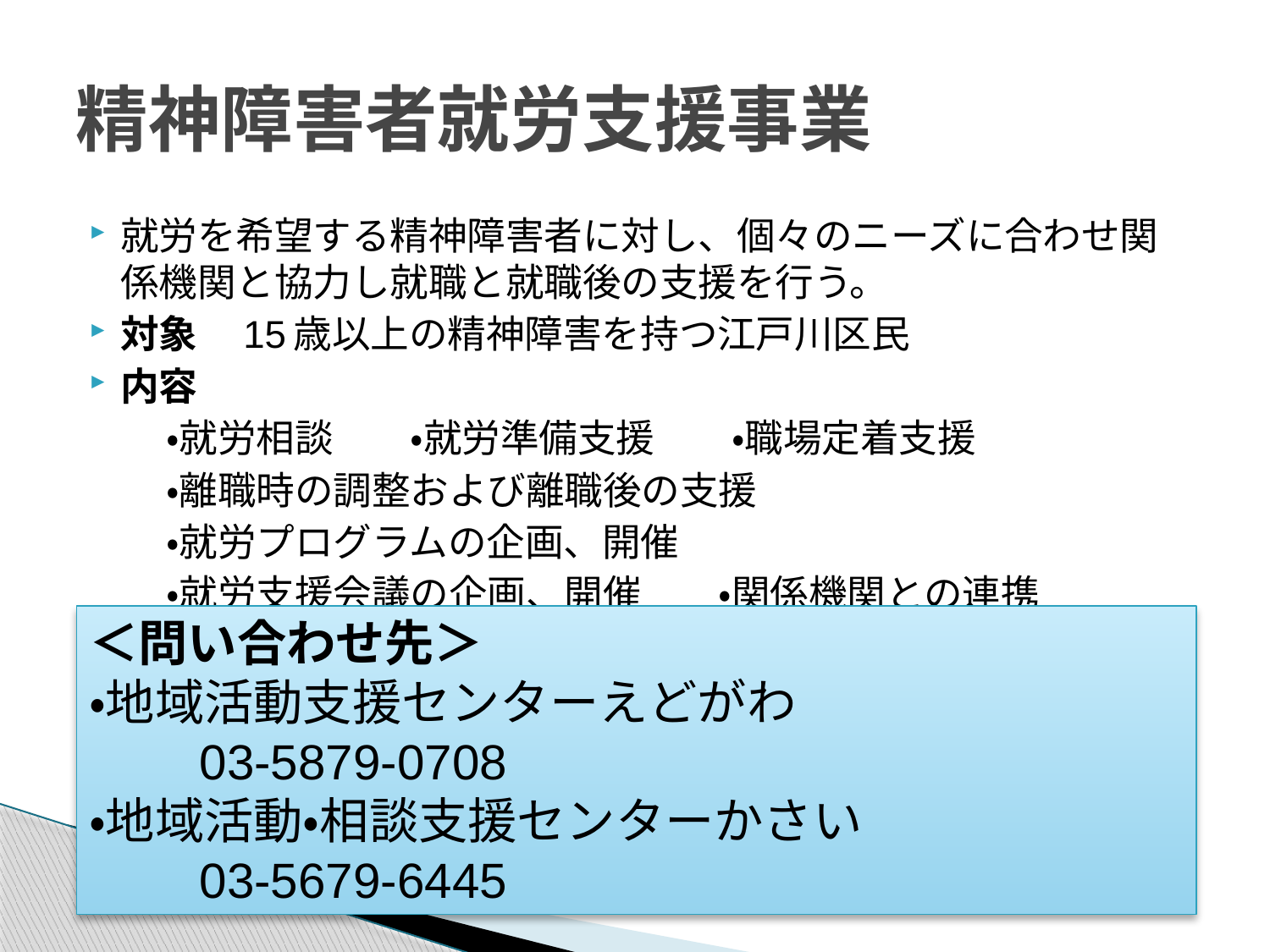

# 精神障害者就労支援事業
就労を希望する精神障害者に対し、個々のニーズに合わせ関係機関と協力し就職と就職後の支援を行う。
対象　15歳以上の精神障害を持つ江戸川区民
内容
　　・就労相談　　・就労準備支援　　・職場定着支援
　　・離職時の調整および離職後の支援
　　・就労プログラムの企画、開催
　　・就労支援会議の企画、開催　　・関係機関との連携
＜問い合わせ先＞
・地域活動支援センターえどがわ
　　03-5879-0708
・地域活動・相談支援センターかさい
　　03-5679-6445